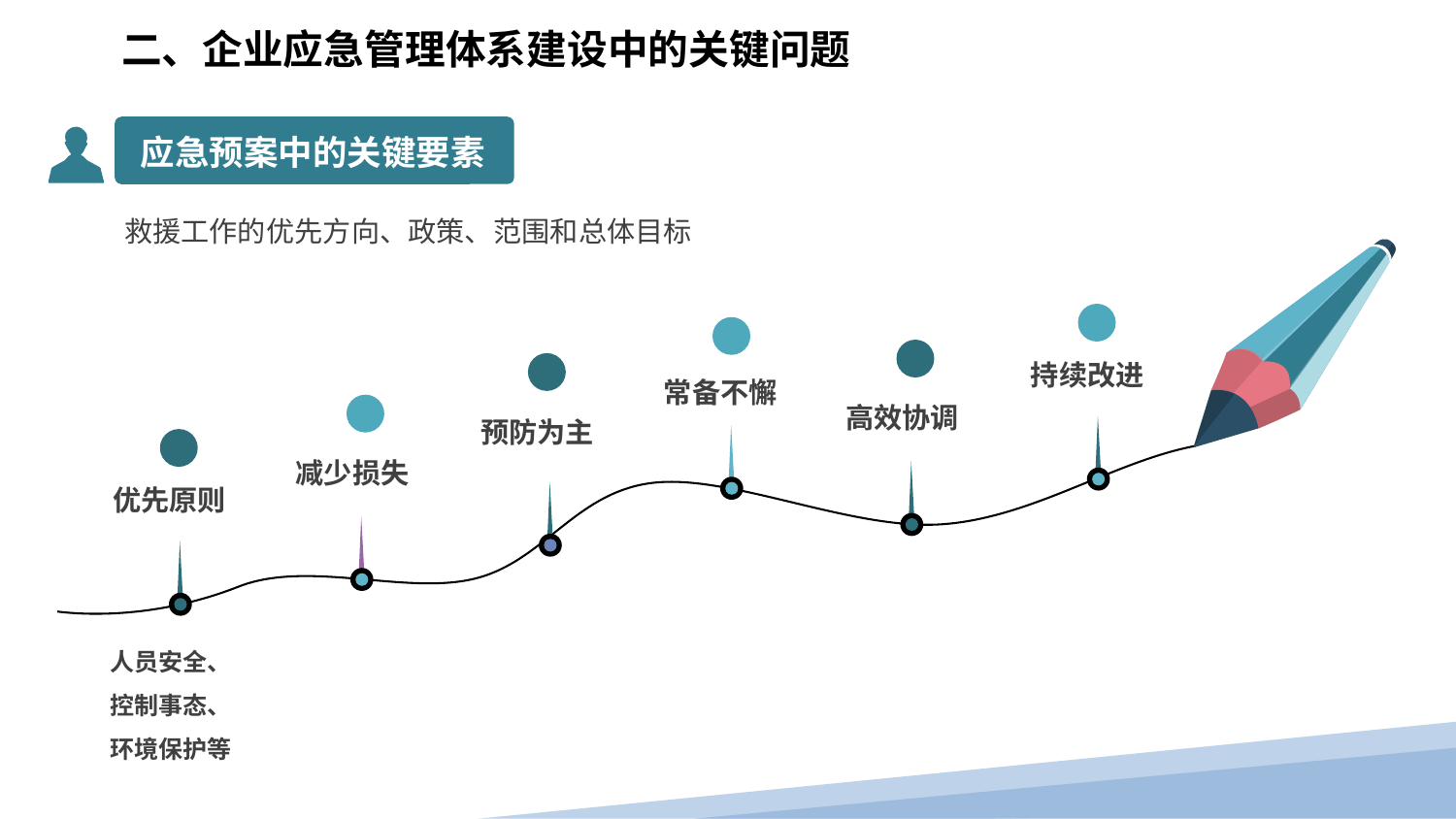

二、企业应急管理体系建设中的关键问题

应急预案中的关键要素
救援工作的优先方向、政策、范围和总体目标

持续改进

常备不懈

高效协调

预防为主

减少损失

优先原则

人员安全、
控制事态、
环境保护等